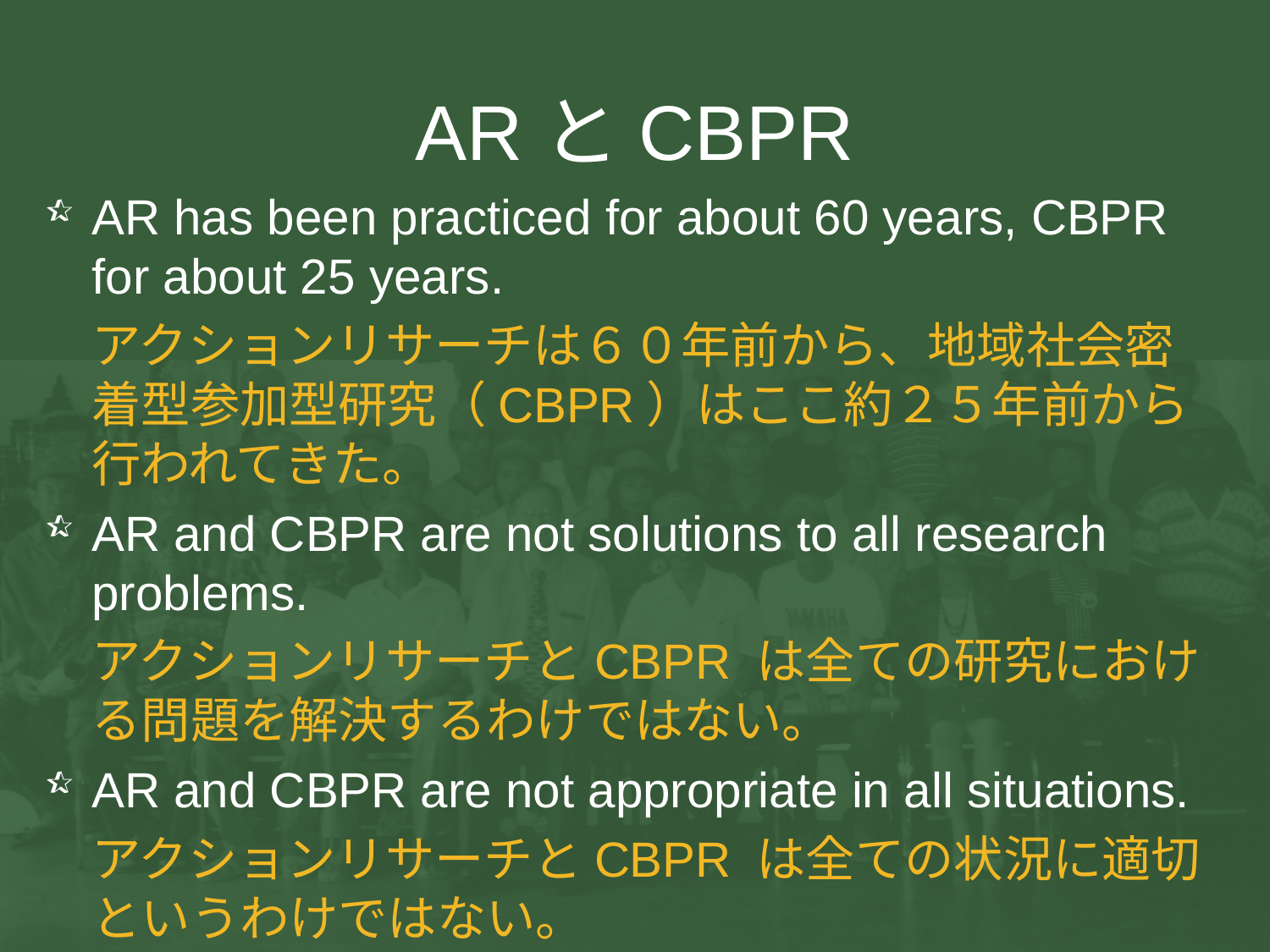

# ARとCBPR
AR has been practiced for about 60 years, CBPR for about 25 years.
アクションリサーチは６０年前から、地域社会密着型参加型研究（CBPR）はここ約２５年前から行われてきた。
AR and CBPR are not solutions to all research problems.
アクションリサーチとCBPR は全ての研究における問題を解決するわけではない。
AR and CBPR are not appropriate in all situations.
アクションリサーチとCBPR は全ての状況に適切というわけではない。